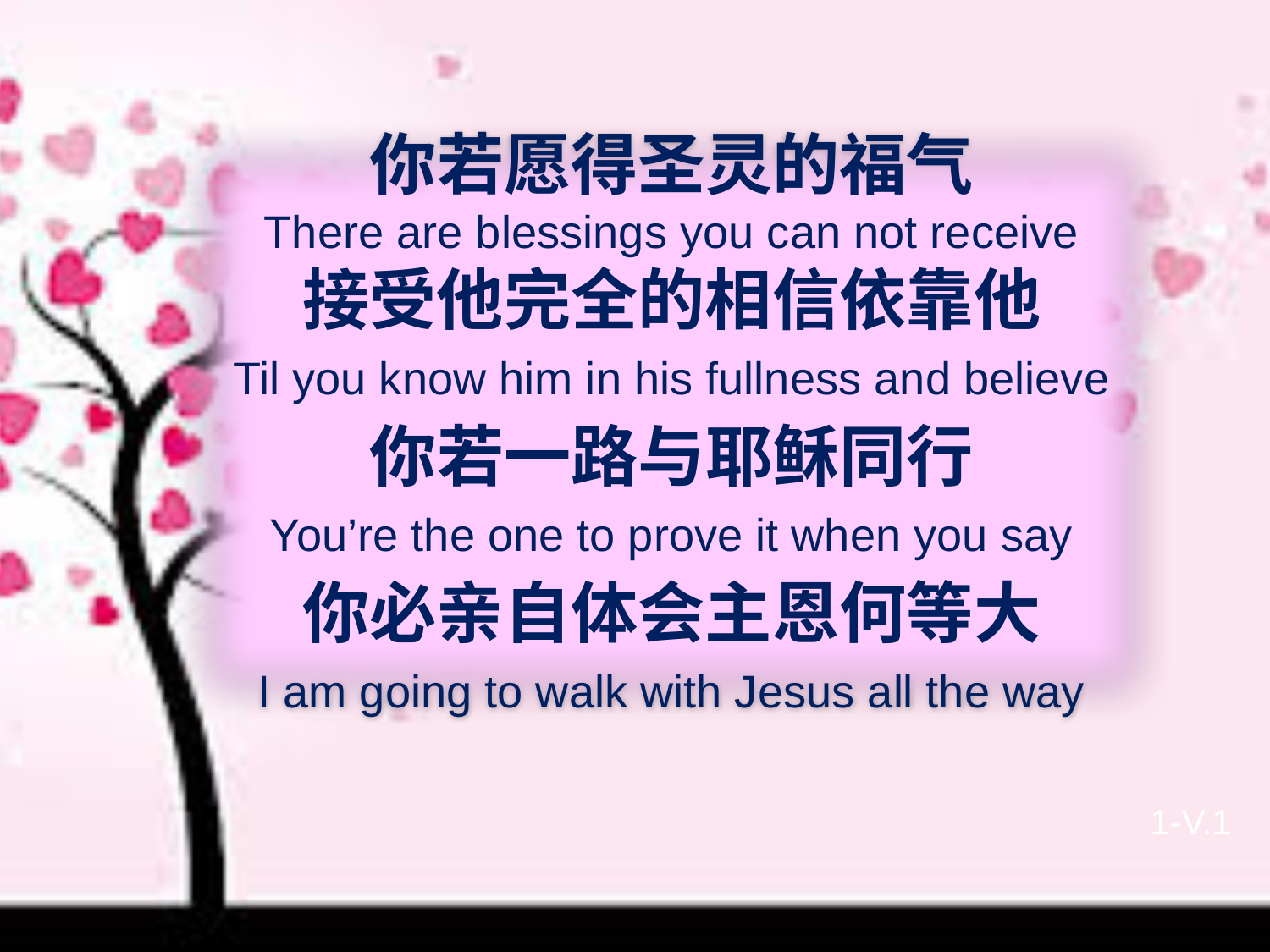

你若愿得圣灵的福气
There are blessings you can not receive
接受他完全的相信依靠他
Til you know him in his fullness and believe
你若一路与耶稣同行
You’re the one to prove it when you say
你必亲自体会主恩何等大
I am going to walk with Jesus all the way
1-V.1